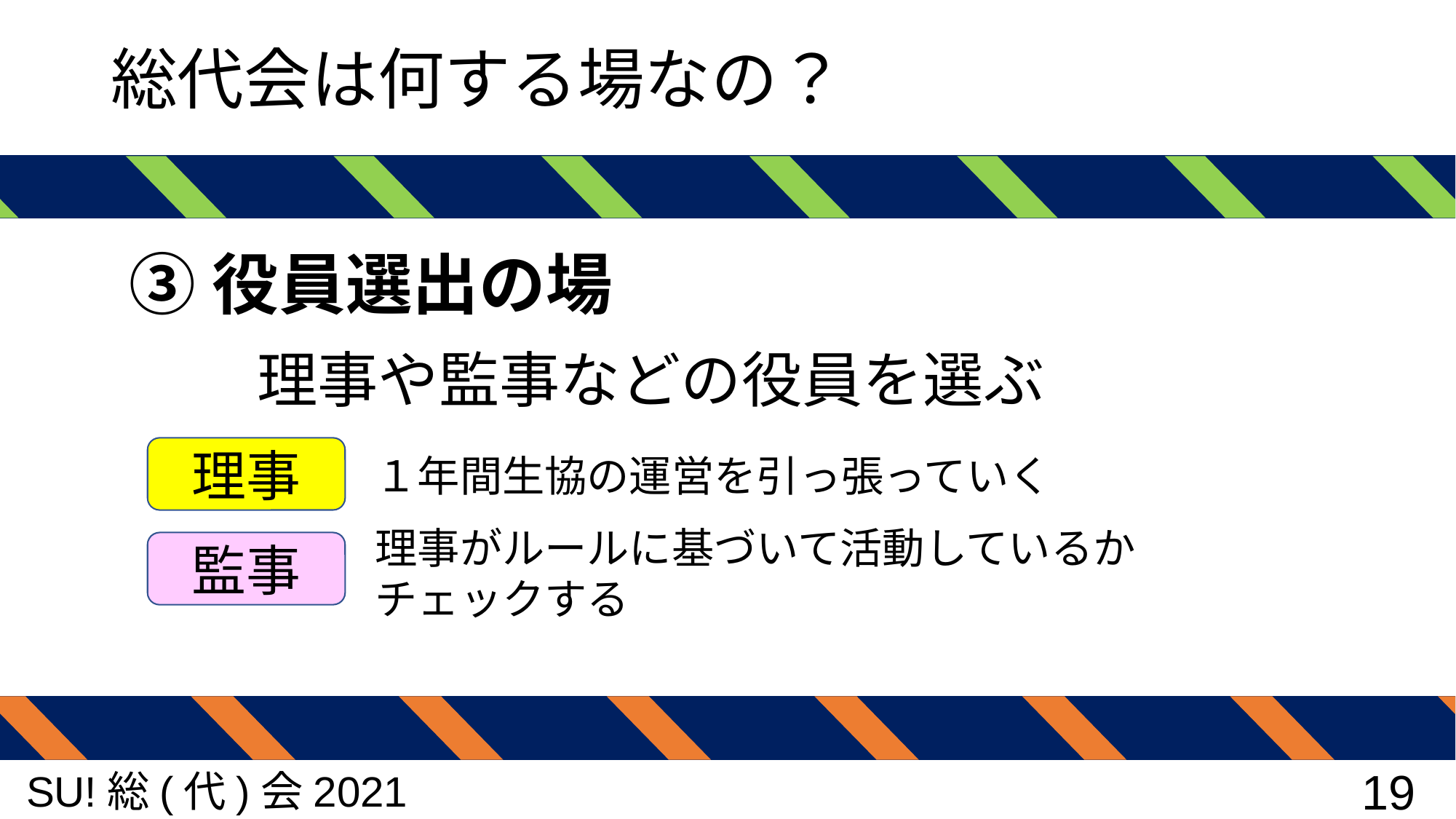

# 総代会は何する場なの？
③役員選出の場
理事や監事などの役員を選ぶ
理事
１年間生協の運営を引っ張っていく
理事がルールに基づいて活動しているか
チェックする
監事